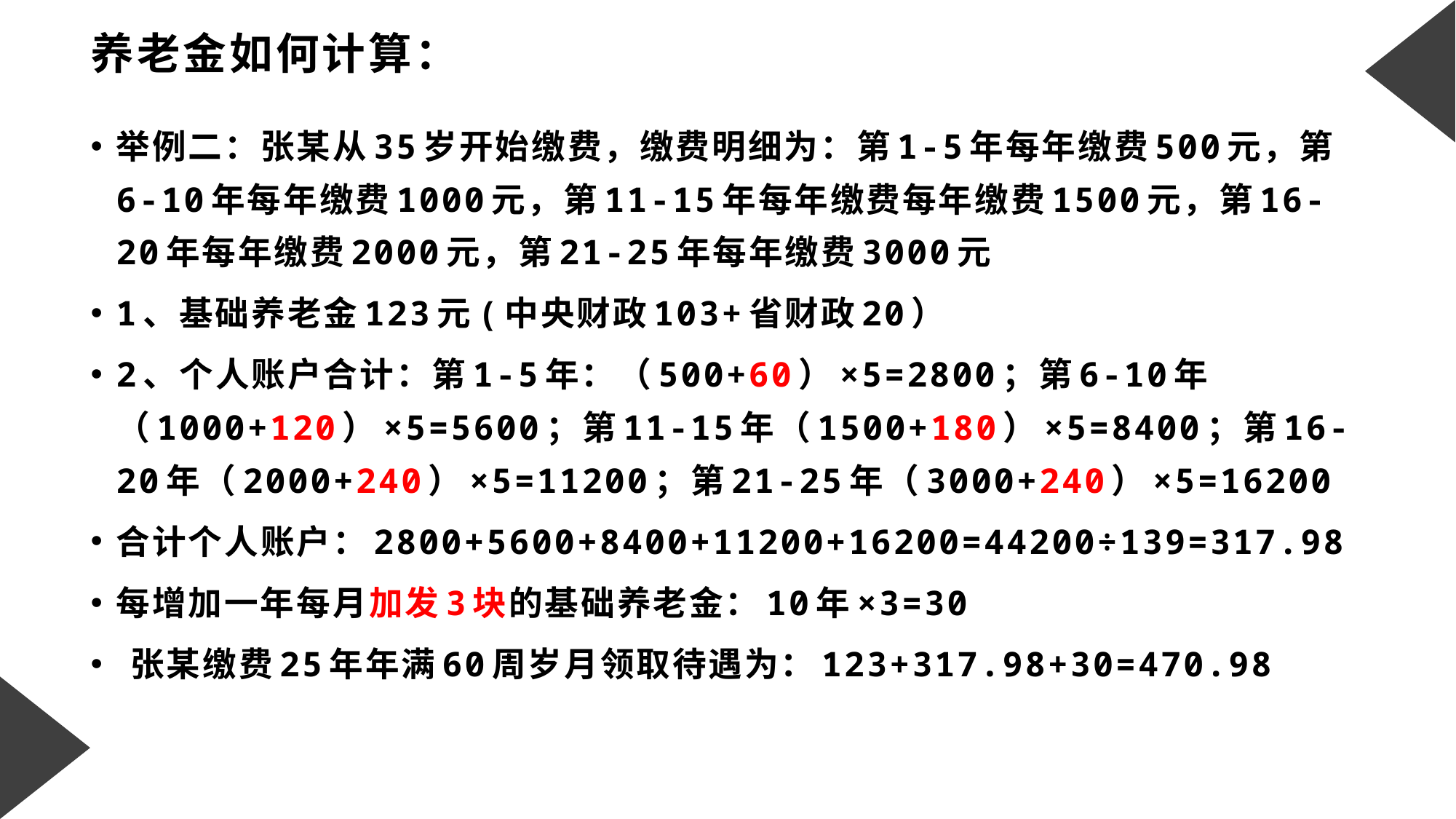

# 养老金如何计算：
举例二：张某从35岁开始缴费，缴费明细为：第1-5年每年缴费500元，第6-10年每年缴费1000元，第11-15年每年缴费每年缴费1500元，第16-20年每年缴费2000元，第21-25年每年缴费3000元
1、基础养老金123元(中央财政103+省财政20）
2、个人账户合计：第1-5年：（500+60）×5=2800；第6-10年（1000+120）×5=5600；第11-15年（1500+180）×5=8400；第16-20年（2000+240）×5=11200；第21-25年（3000+240）×5=16200
合计个人账户：2800+5600+8400+11200+16200=44200÷139=317.98
每增加一年每月加发3块的基础养老金：10年×3=30
 张某缴费25年年满60周岁月领取待遇为：123+317.98+30=470.98